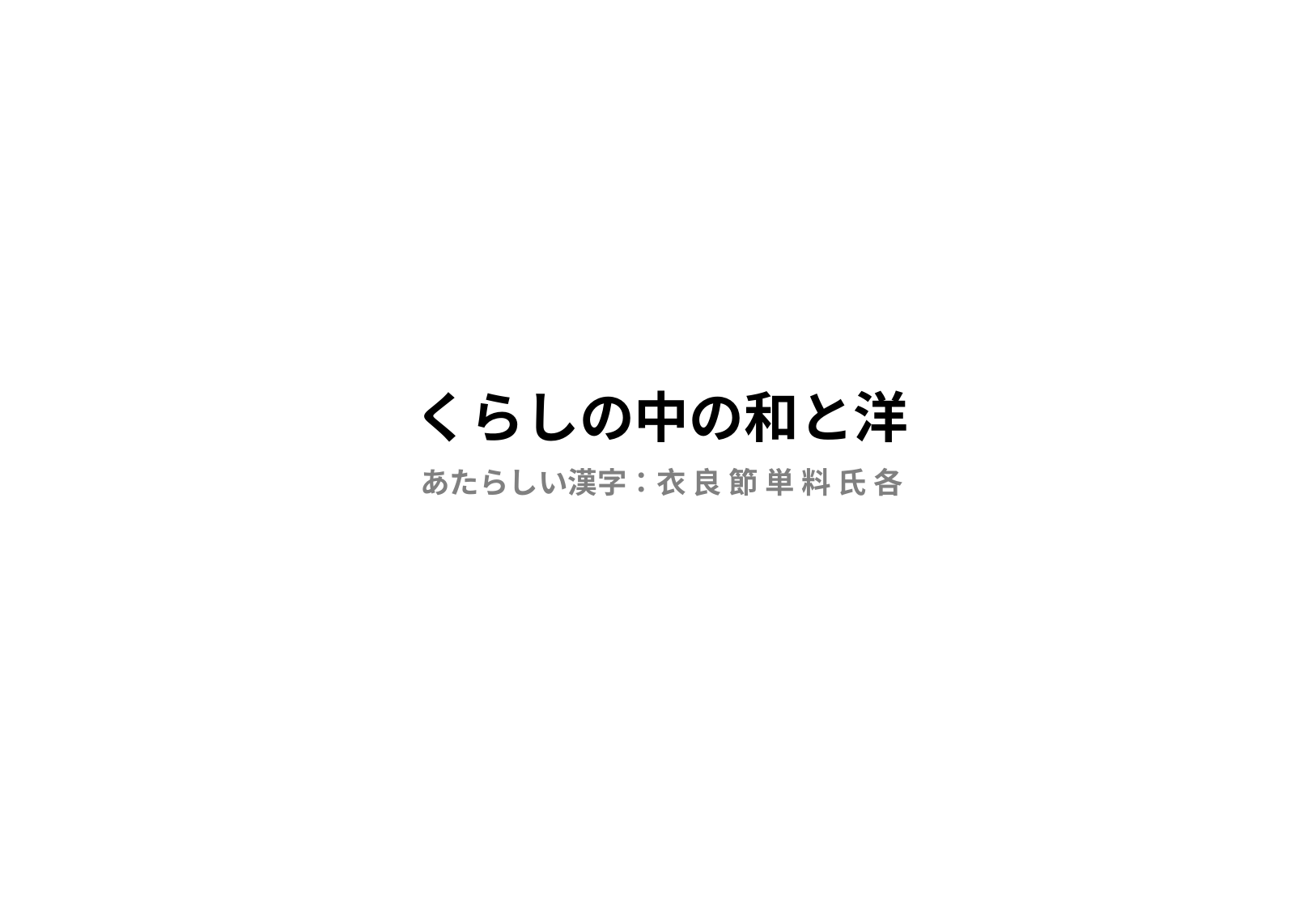

# くらしの中の和と洋
あたらしい漢字：衣 良 節 単 料 氏 各